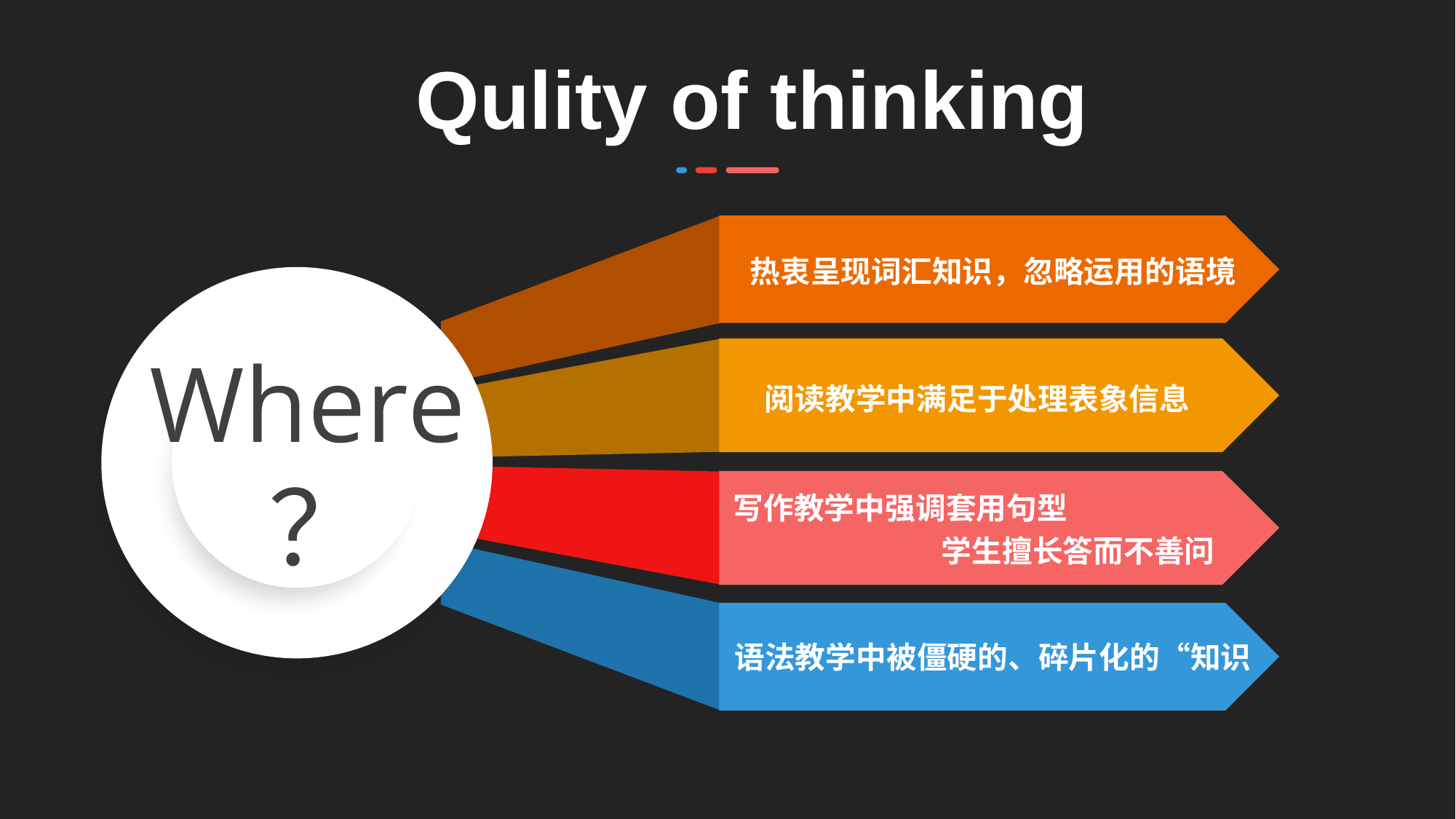

Qulity of thinking

热衷呈现词汇知识，忽略运用的语境

阅读教学中满足于处理表象信息
Where？

写作教学中强调套用句型
学生擅长答而不善问

语法教学中被僵硬的、碎片化的“知识